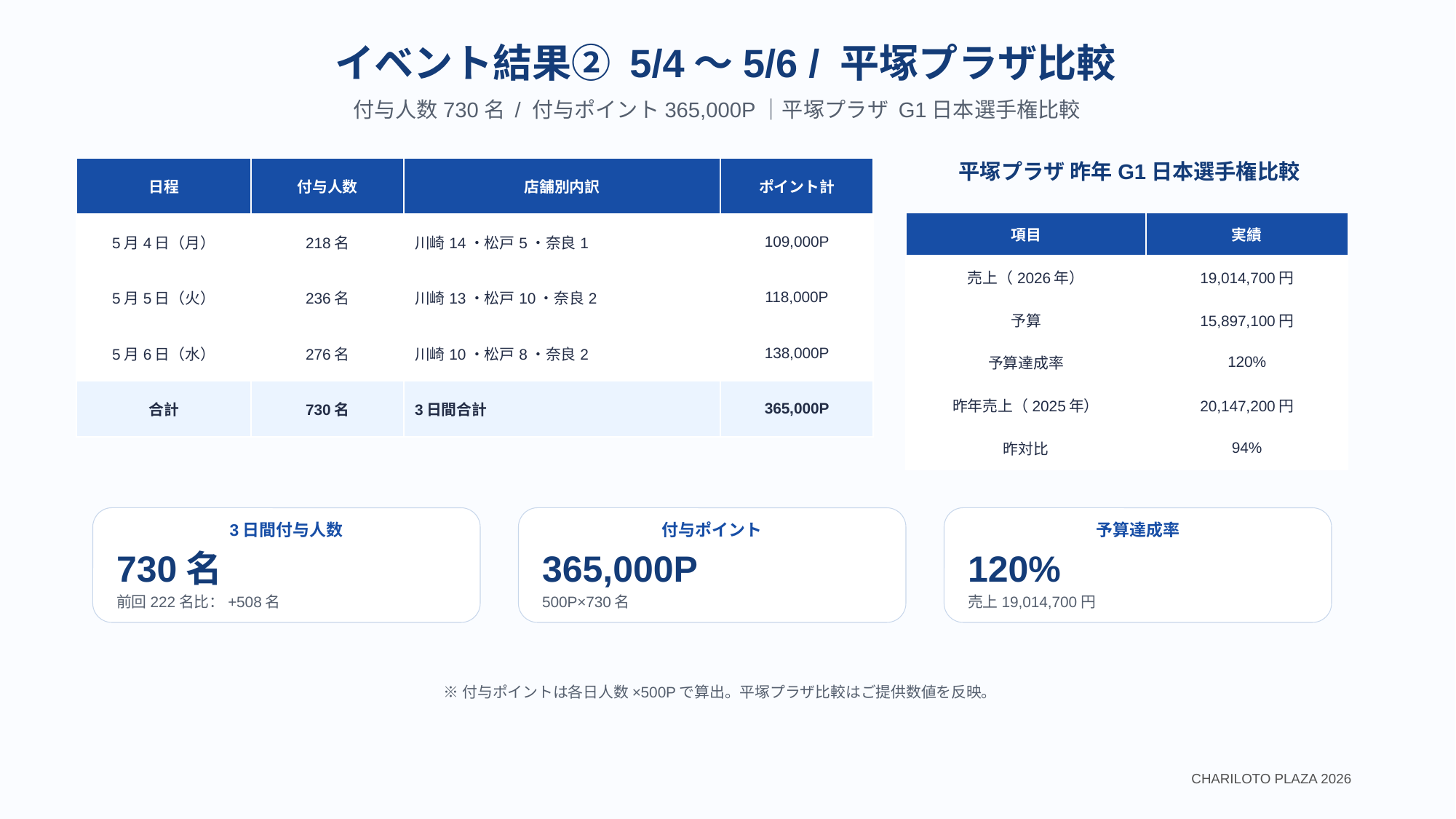

イベント結果② 5/4〜5/6 / 平塚プラザ比較
付与人数730名 / 付与ポイント365,000P｜平塚プラザ G1日本選手権比較
| 日程 | 付与人数 | 店舗別内訳 | ポイント計 |
| --- | --- | --- | --- |
| 5月4日（月） | 218名 | 川崎14・松戸5・奈良1 | 109,000P |
| 5月5日（火） | 236名 | 川崎13・松戸10・奈良2 | 118,000P |
| 5月6日（水） | 276名 | 川崎10・松戸8・奈良2 | 138,000P |
| 合計 | 730名 | 3日間合計 | 365,000P |
平塚プラザ 昨年G1日本選手権比較
| 項目 | 実績 |
| --- | --- |
| 売上（2026年） | 19,014,700円 |
| 予算 | 15,897,100円 |
| 予算達成率 | 120% |
| 昨年売上（2025年） | 20,147,200円 |
| 昨対比 | 94% |
3日間付与人数
730名
前回222名比：+508名
付与ポイント
365,000P
500P×730名
予算達成率
120%
売上19,014,700円
※付与ポイントは各日人数×500Pで算出。平塚プラザ比較はご提供数値を反映。
CHARILOTO PLAZA 2026